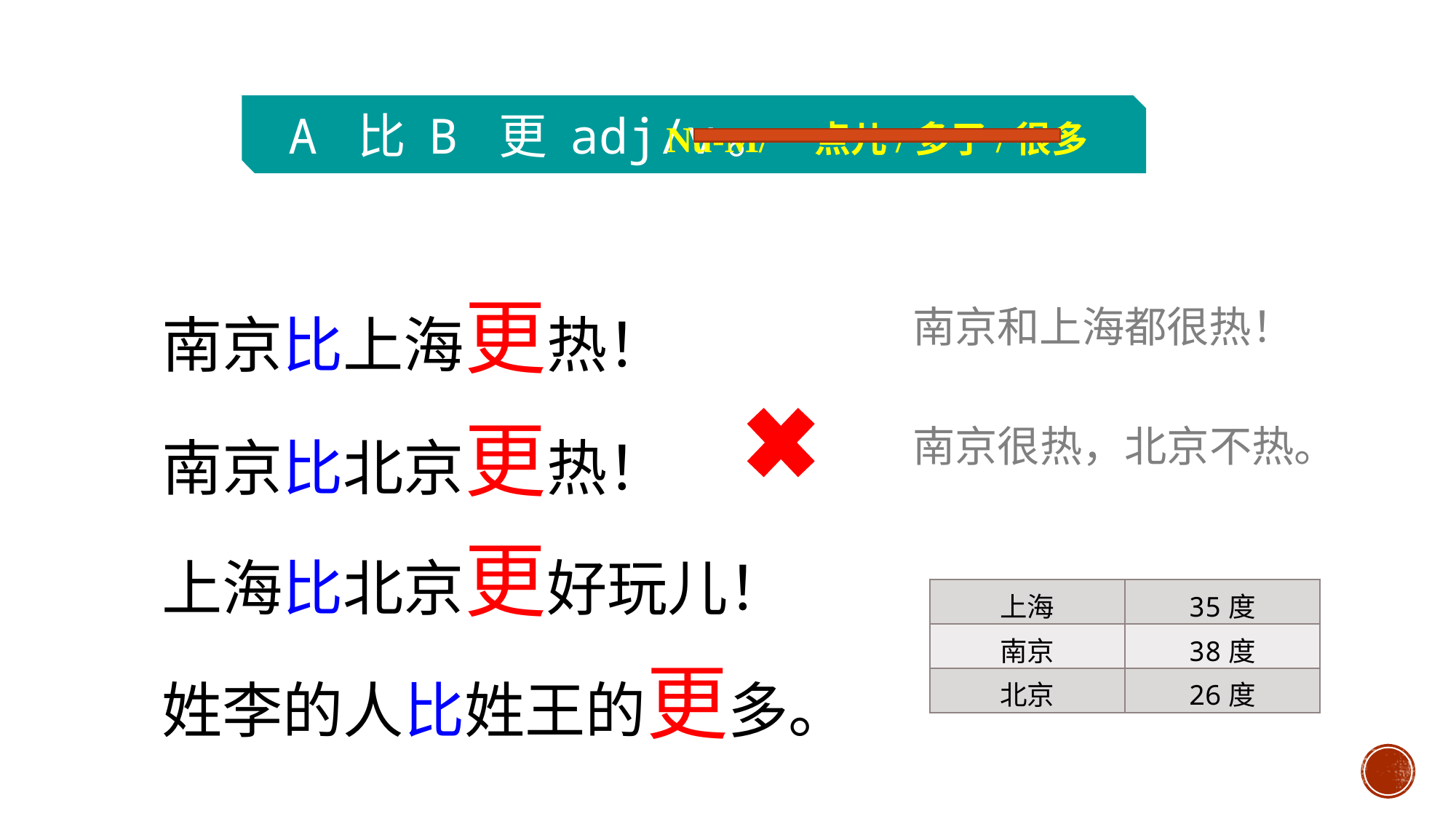

A 比 B 更 adj/v。
Nu-M/一点儿/多了/很多

南京比上海更热！
南京和上海都很热！
南京比北京更热！

南京很热，北京不热。
上海比北京更好玩儿！
| 上海 | 35度 |
| --- | --- |
| 南京 | 38度 |
| 北京 | 26度 |
姓李的人比姓王的更多。